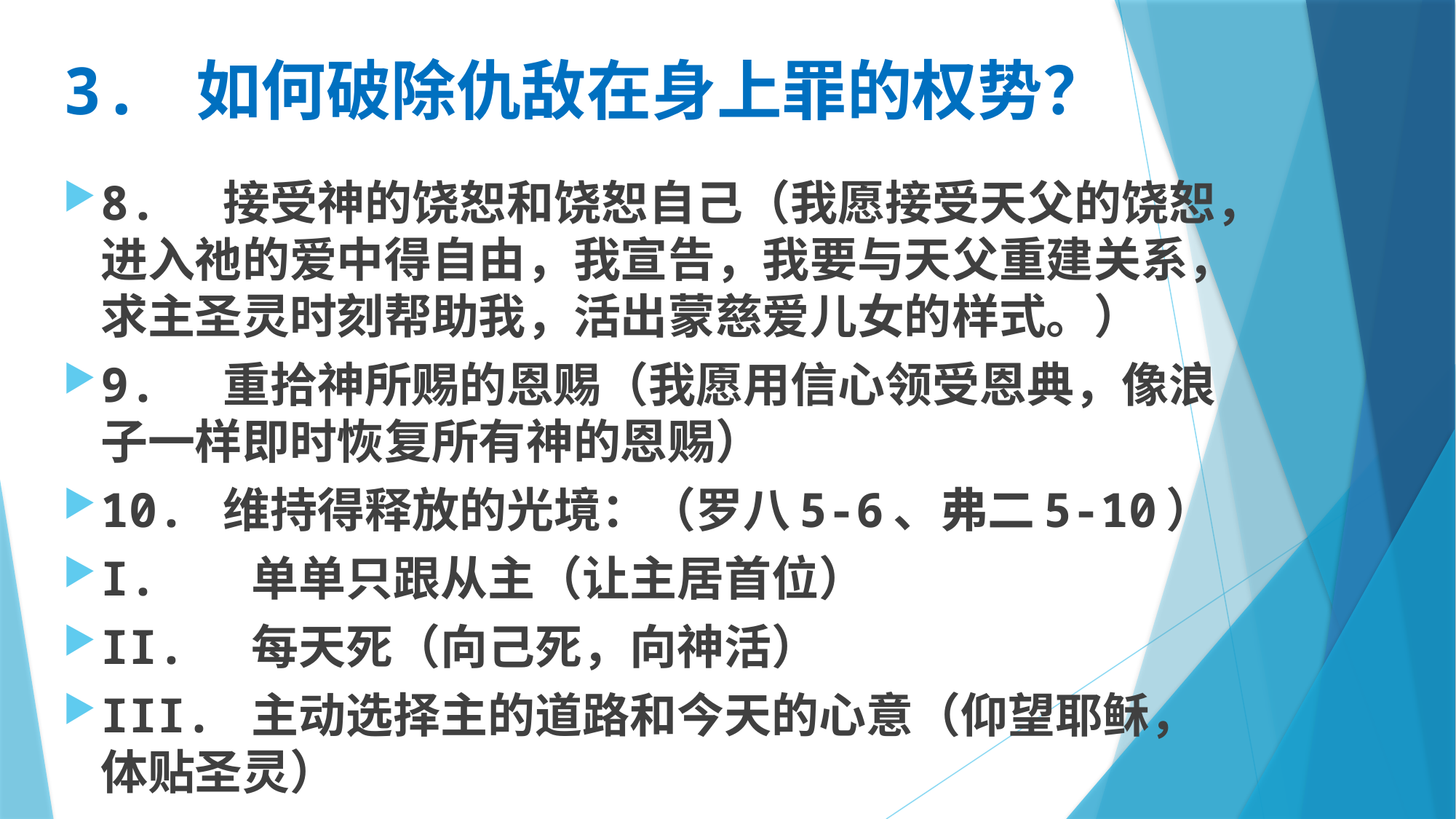

# 3. 如何破除仇敌在身上罪的权势？
8.  接受神的饶恕和饶恕自己（我愿接受天父的饶恕，进入祂的爱中得自由，我宣告，我要与天父重建关系，求主圣灵时刻帮助我，活出蒙慈爱儿女的样式。）
9.  重拾神所赐的恩赐（我愿用信心领受恩典，像浪子一样即时恢复所有神的恩赐）
10. 维持得释放的光境：（罗八5-6、弗二5-10）
I.   单单只跟从主（让主居首位）
II.  每天死（向己死，向神活）
III. 主动选择主的道路和今天的心意（仰望耶稣，体贴圣灵）